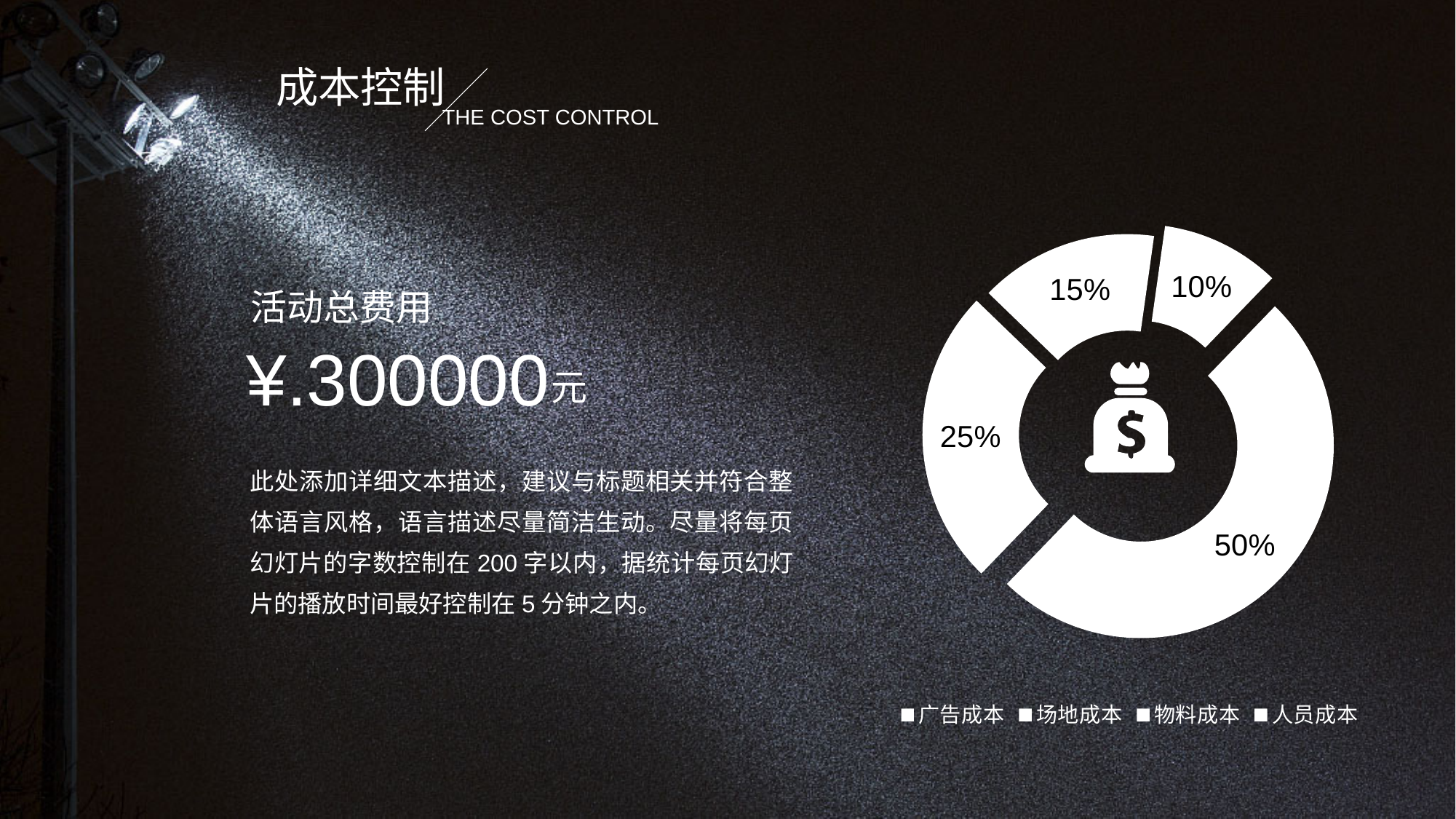

成本控制
THE COST CONTROL

### Chart

| Category | 销售额 |
|---|---|
| 广告成本 | 0.5 |
| 场地成本 | 0.25 |
| 物料成本 | 0.15 |
| 人员成本 | 0.1 |
活动总费用
¥.300000
元

此处添加详细文本描述，建议与标题相关并符合整体语言风格，语言描述尽量简洁生动。尽量将每页幻灯片的字数控制在200字以内，据统计每页幻灯片的播放时间最好控制在5分钟之内。